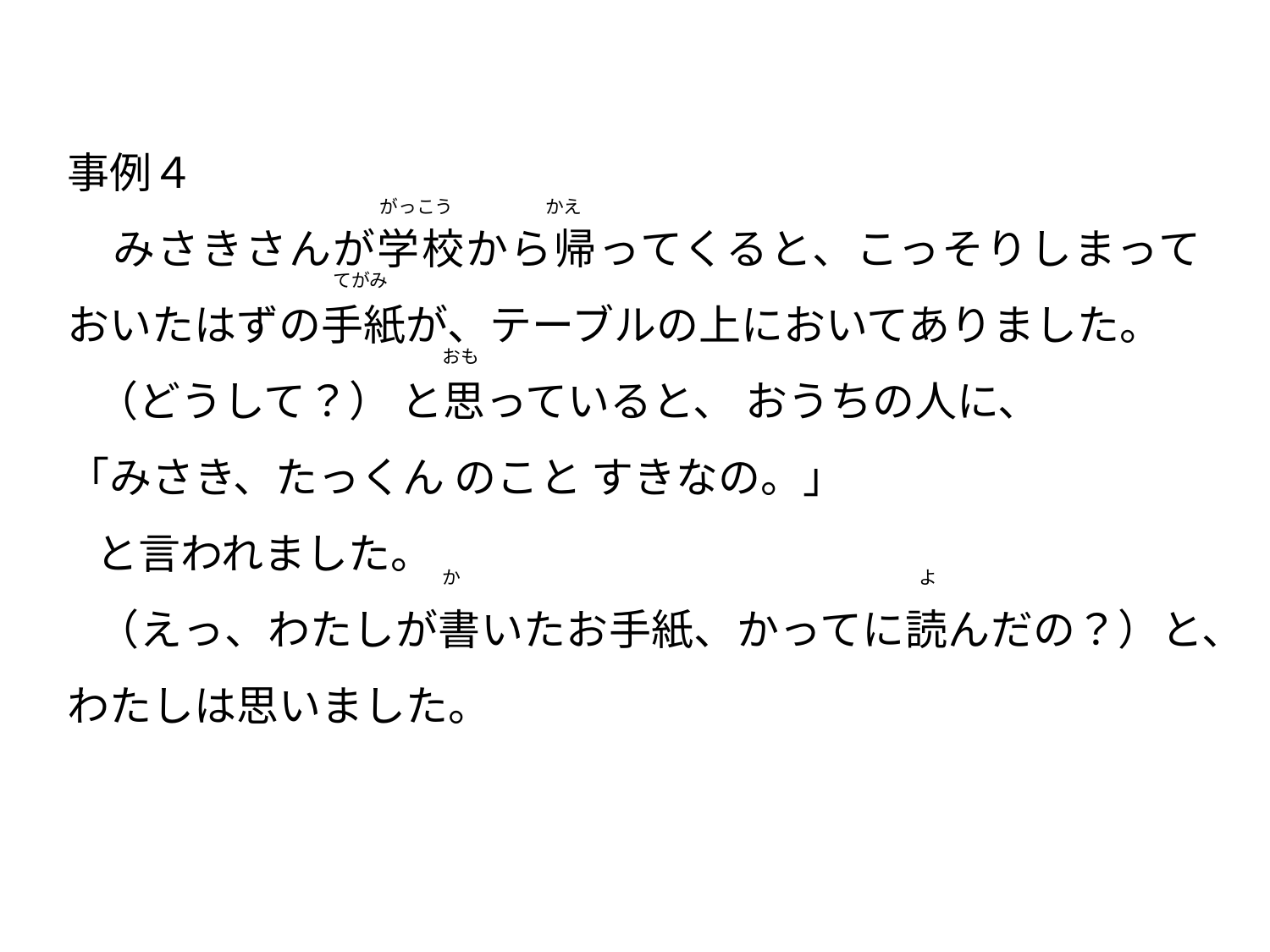

事例４
   みさきさんが学校から帰ってくると、こっそりしまって
おいたはずの手紙が、テーブルの上においてありました。
  （どうして？） と思っていると、 おうちの人に、
「みさき、たっくん のこと すきなの。」
  と言われました。
  （えっ、わたしが書いたお手紙、かってに読んだの？）と、わたしは思いました。
がっこう　　　　　かえ
てがみ
おも
か
よ